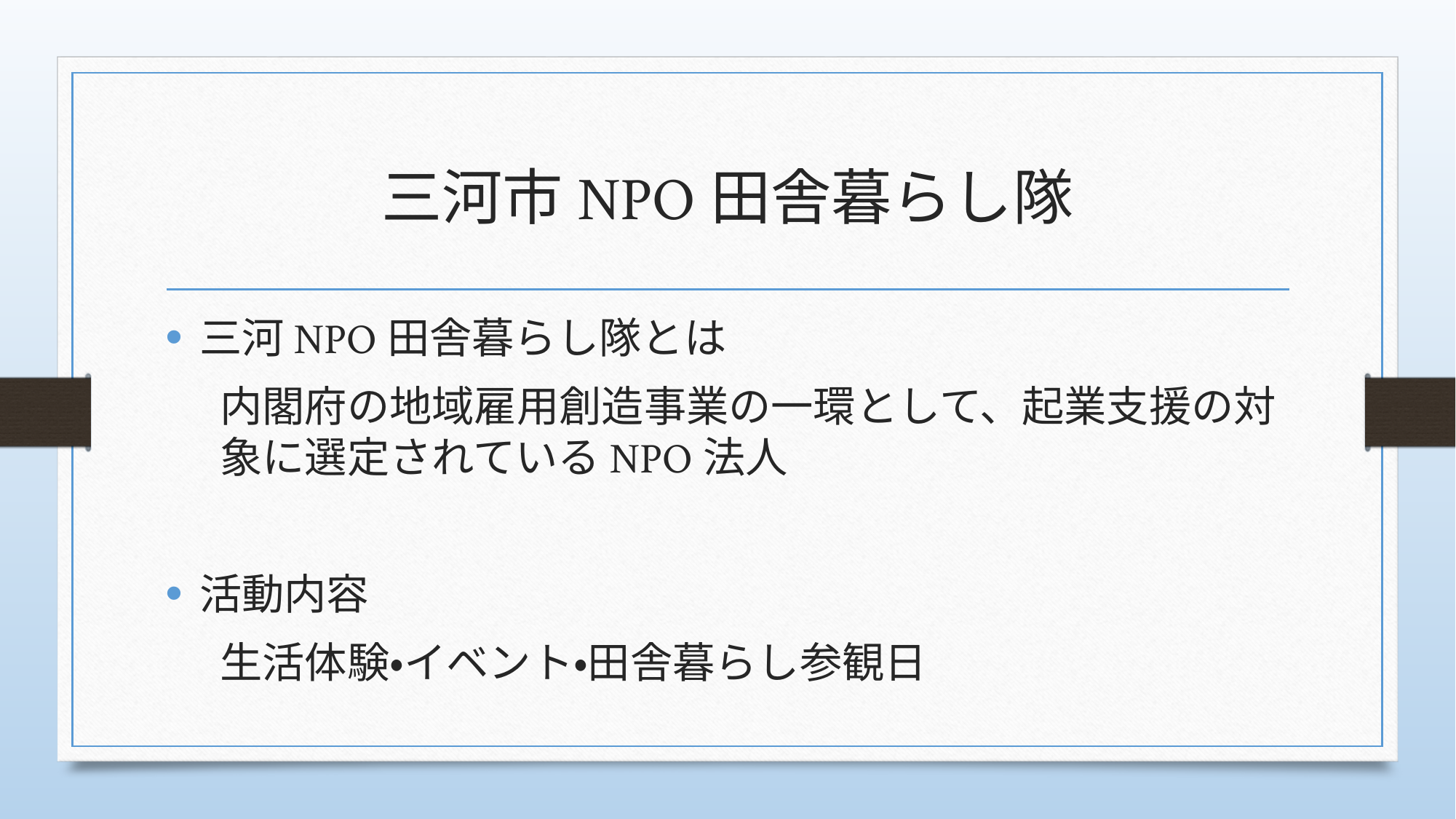

# 三河市NPO田舎暮らし隊
三河NPO田舎暮らし隊とは
内閣府の地域雇用創造事業の一環として、起業支援の対象に選定されているNPO法人

活動内容
生活体験・イベント・田舎暮らし参観日